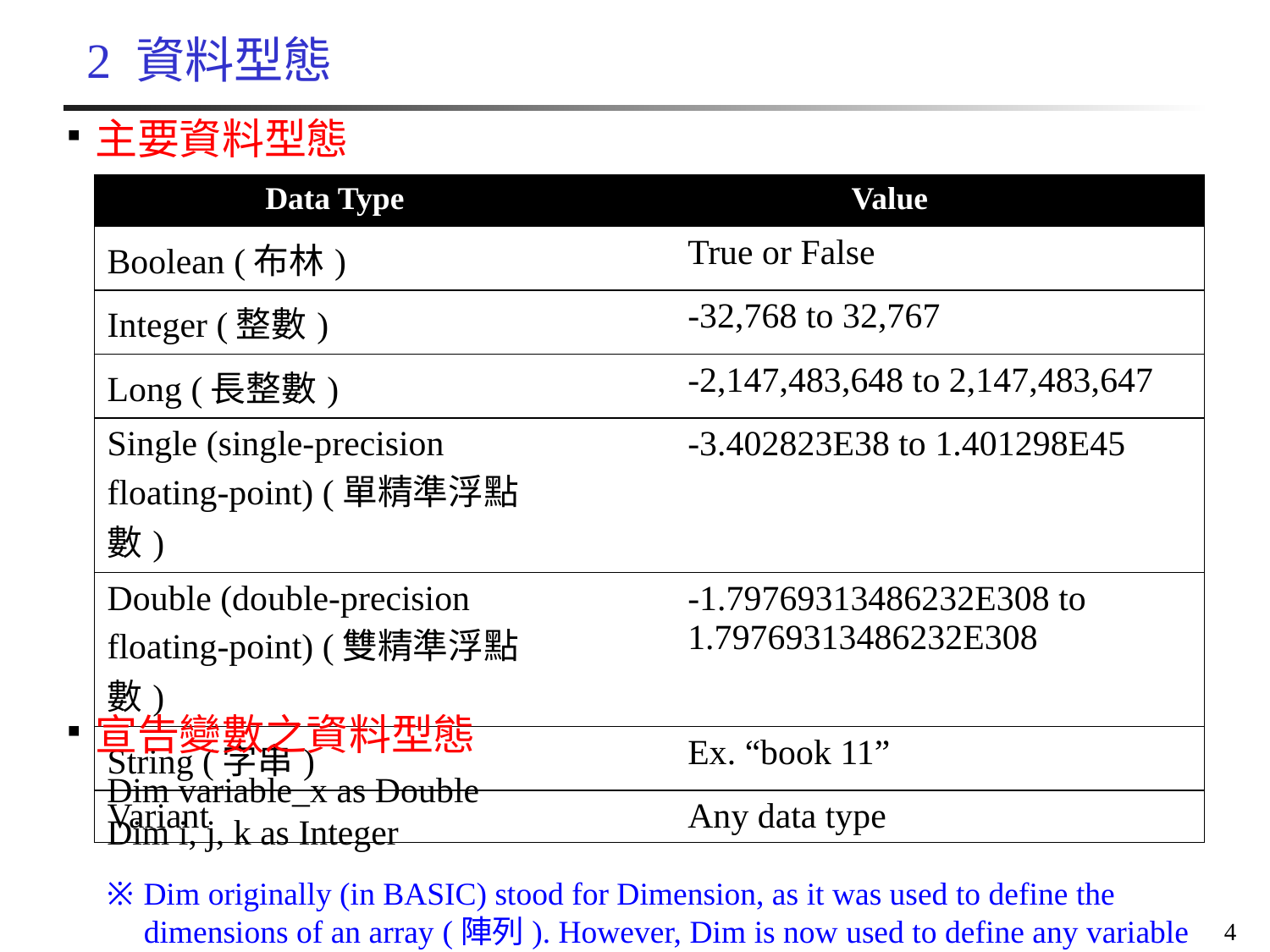

# 2 資料型態
主要資料型態
| Data Type | Value |
| --- | --- |
| Boolean (布林) | True or False |
| Integer (整數) | -32,768 to 32,767 |
| Long (長整數) | -2,147,483,648 to 2,147,483,647 |
| Single (single-precision floating-point) (單精準浮點數) | -3.402823E38 to 1.401298E45 |
| Double (double-precision floating-point) (雙精準浮點數) | -1.79769313486232E308 to 1.79769313486232E308 |
| String (字串) | Ex. “book 11” |
| Variant | Any data type |
宣告變數之資料型態
Dim variable_x as Double
Dim i, j, k as Integer
※ Dim originally (in BASIC) stood for Dimension, as it was used to define the dimensions of an array (陣列). However, Dim is now used to define any variable
4